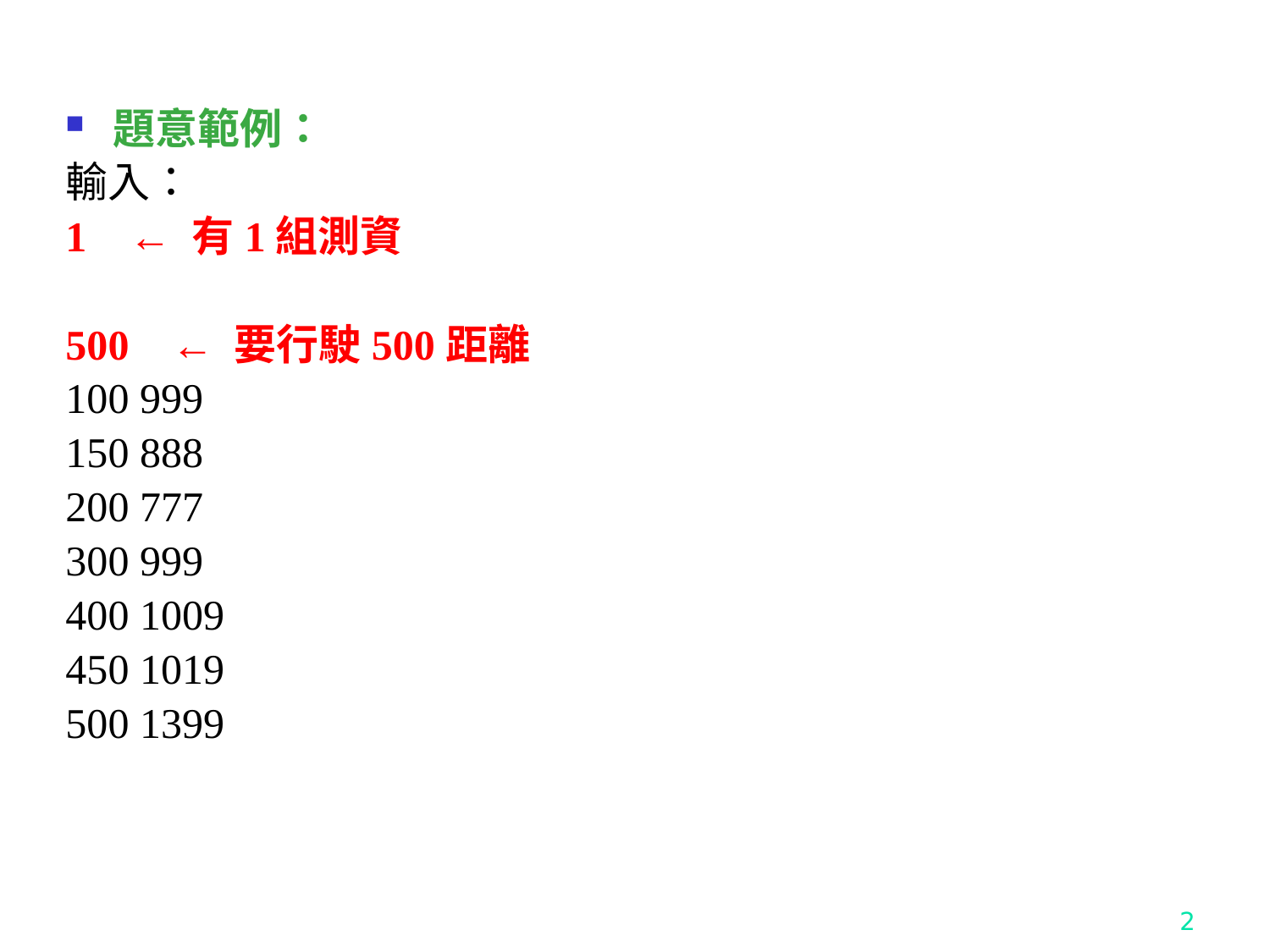

題意範例：
輸入：
1    ← 有1組測資

500    ← 要行駛500距離
100 999
150 888
200 777
300 999
400 1009
450 1019
500 1399
2